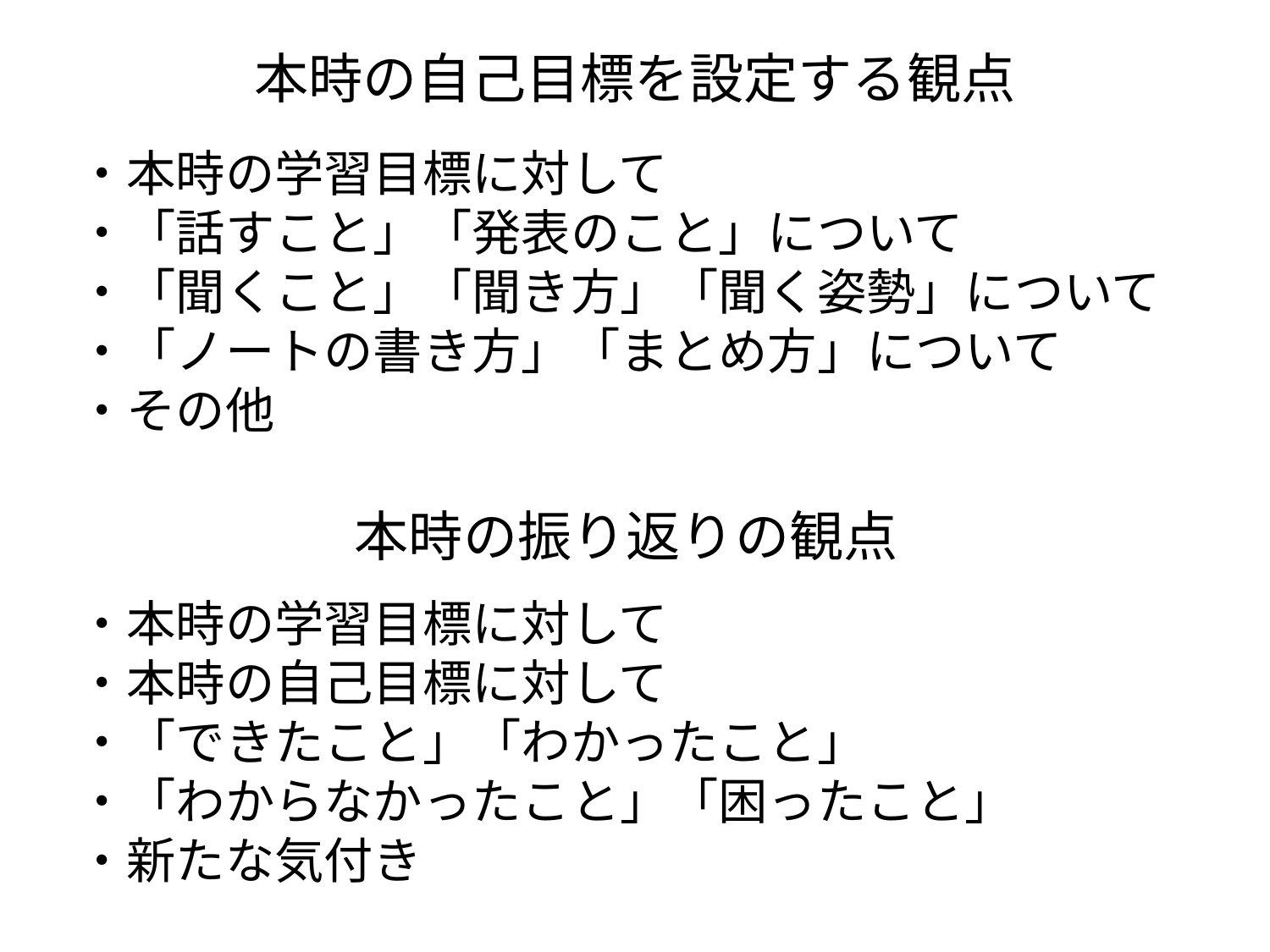

# 本時の自己目標を設定する観点
・本時の学習目標に対して
・「話すこと」「発表のこと」について
・「聞くこと」「聞き方」「聞く姿勢」について
・「ノートの書き方」「まとめ方」について
・その他
本時の振り返りの観点
・本時の学習目標に対して
・本時の自己目標に対して
・「できたこと」「わかったこと」
・「わからなかったこと」「困ったこと」
・新たな気付き